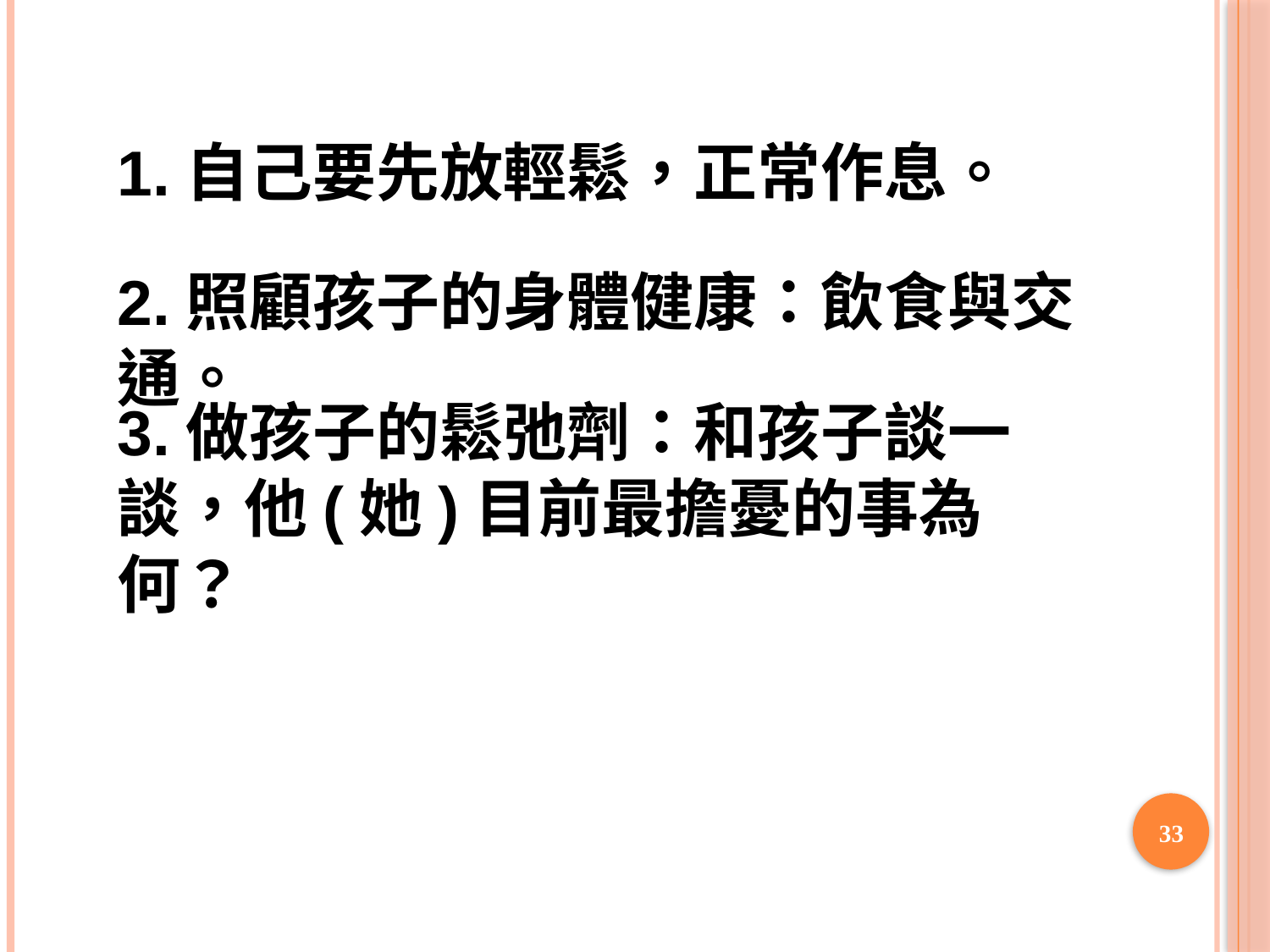

1.自己要先放輕鬆，正常作息。
2.照顧孩子的身體健康：飲食與交通。
3.做孩子的鬆弛劑：和孩子談一談，他(她)目前最擔憂的事為何？
33